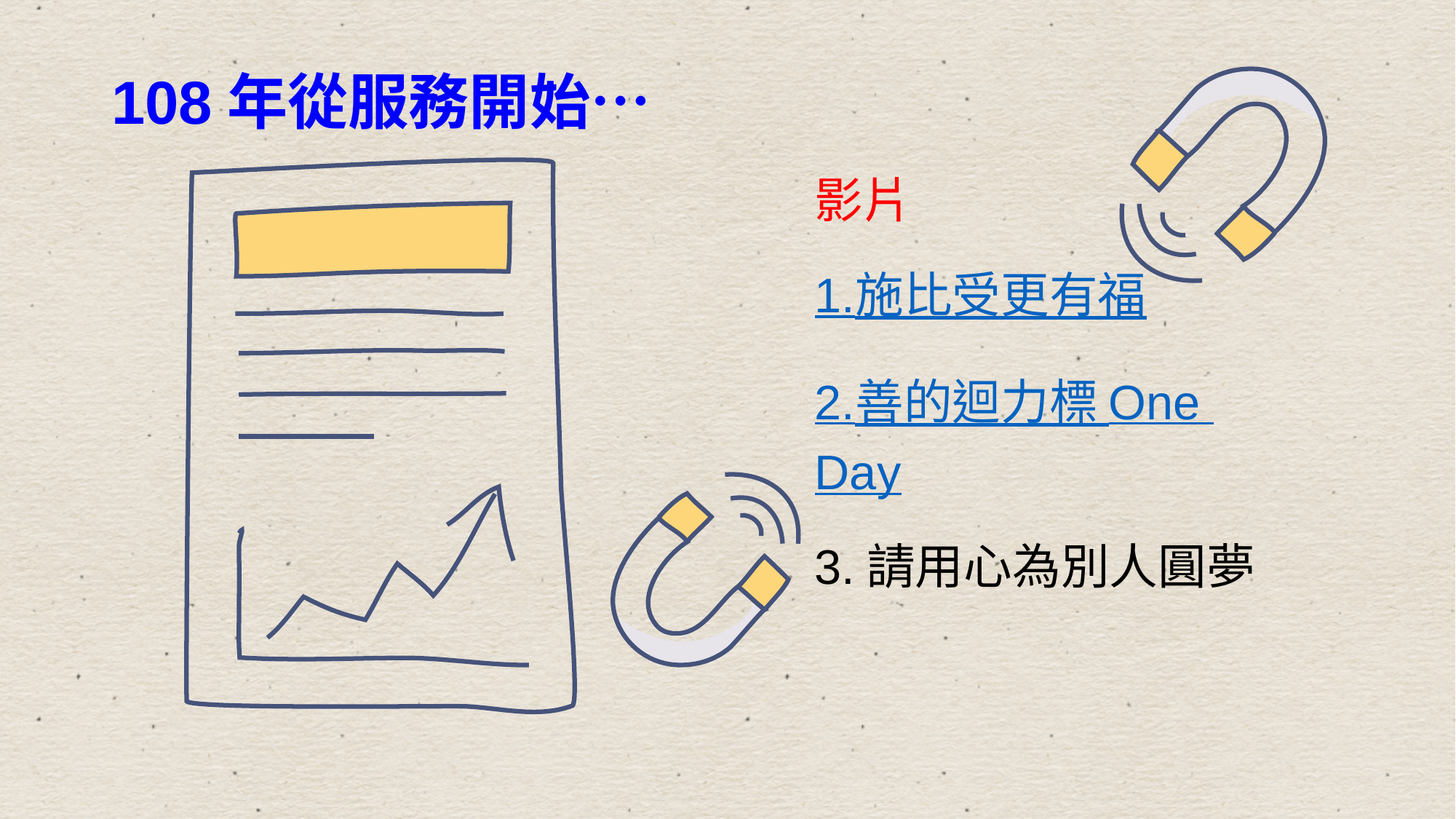

108年從服務開始…

影片
1.施比受更有福
2.善的迴力標 One Day
3.請用心為別人圓夢